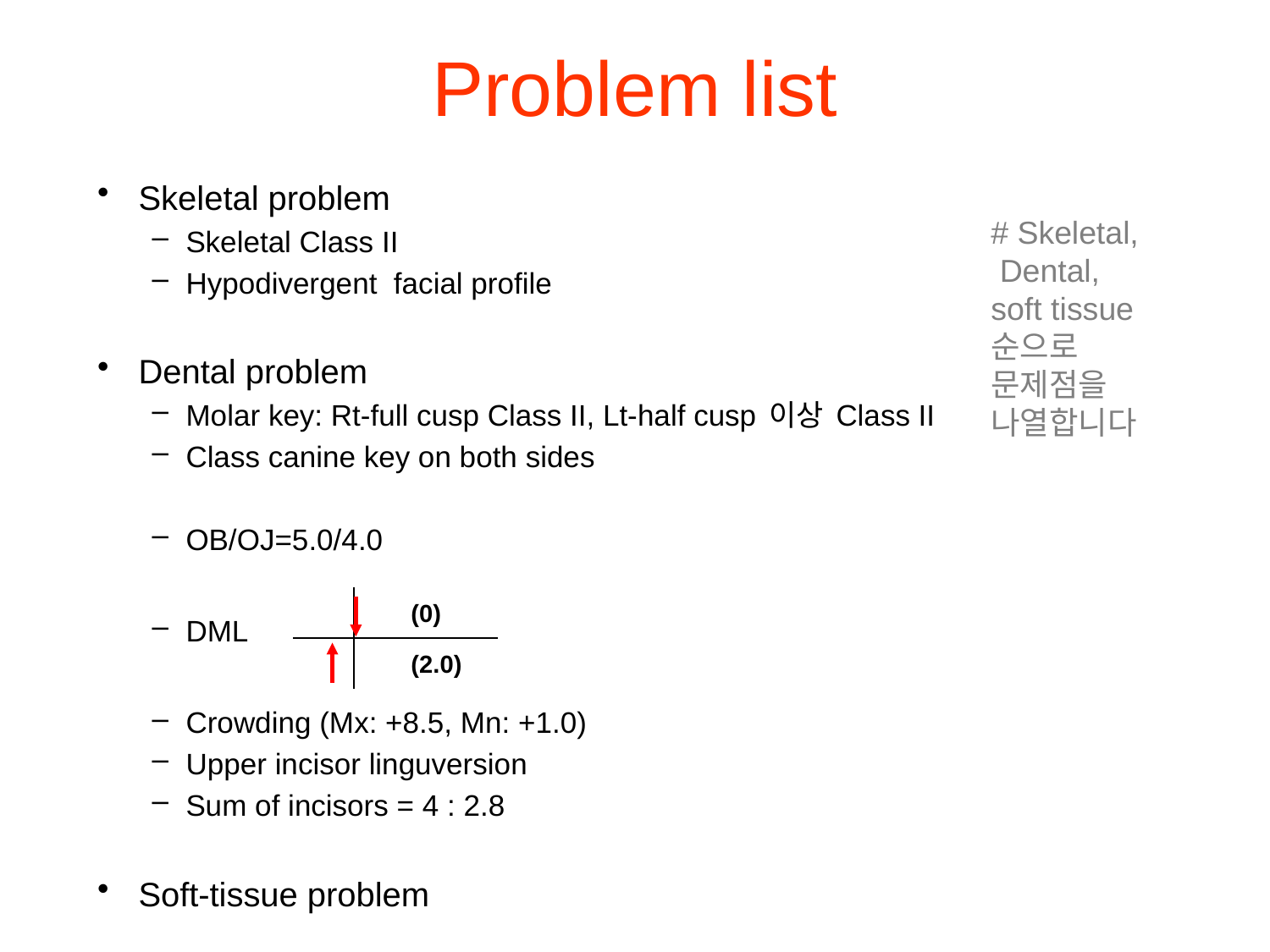

# Problem list
Skeletal problem
Skeletal Class II
Hypodivergent  facial profile

Dental problem
Molar key: Rt-full cusp Class II, Lt-half cusp 이상 Class II
Class canine key on both sides

OB/OJ=5.0/4.0

DML

Crowding (Mx: +8.5, Mn: +1.0)
Upper incisor linguversion
Sum of incisors = 4 : 2.8

Soft-tissue problem

# Skeletal,
 Dental,
soft tissue
순으로 문제점을
나열합니다
|  | (0) |
| --- | --- |
|  | (2.0) |